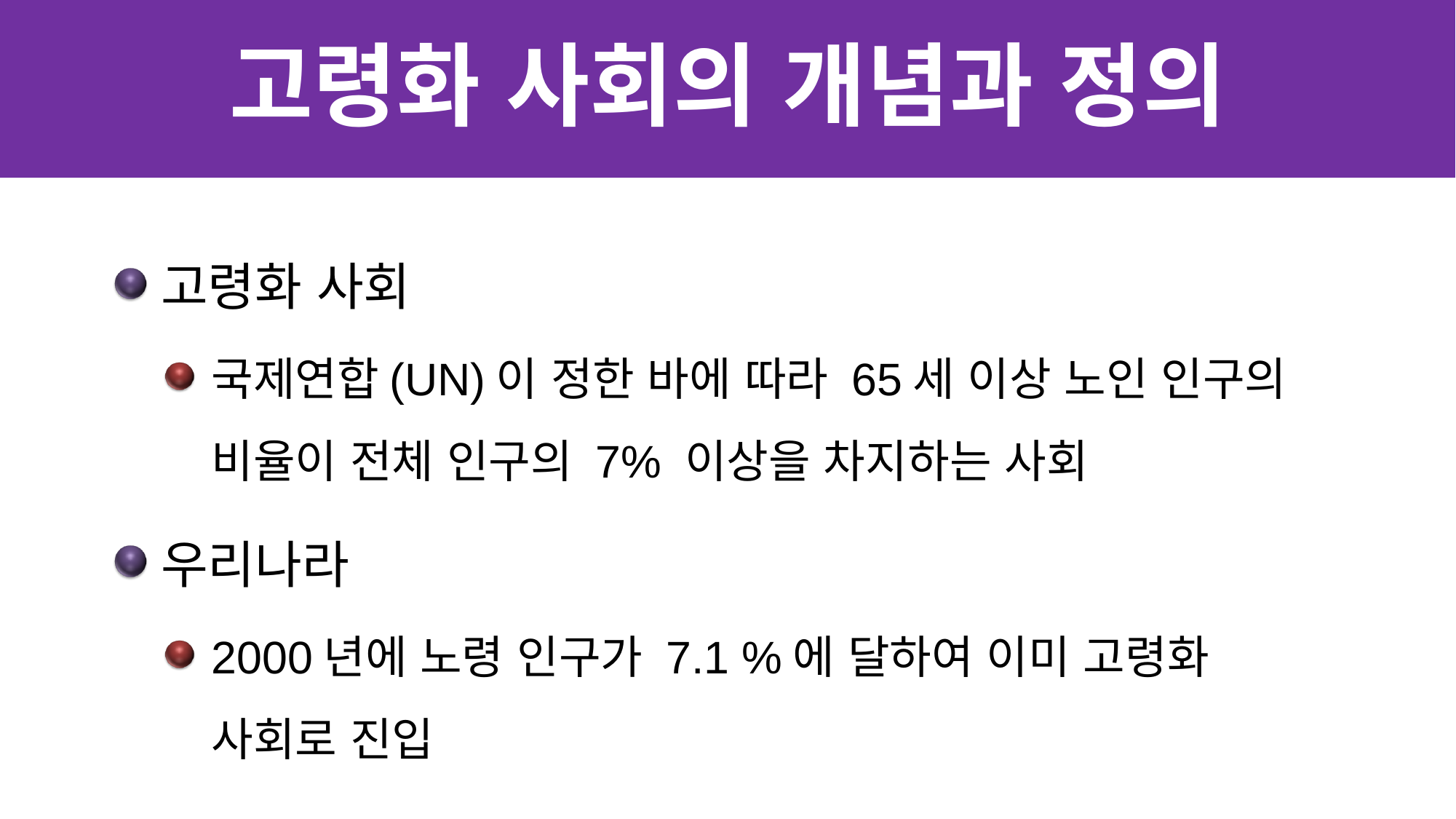

# 고령화 사회의 개념과 정의
고령화 사회
국제연합(UN)이 정한 바에 따라 65세 이상 노인 인구의 비율이 전체 인구의 7% 이상을 차지하는 사회
우리나라
2000년에 노령 인구가 7.1 %에 달하여 이미 고령화 사회로 진입